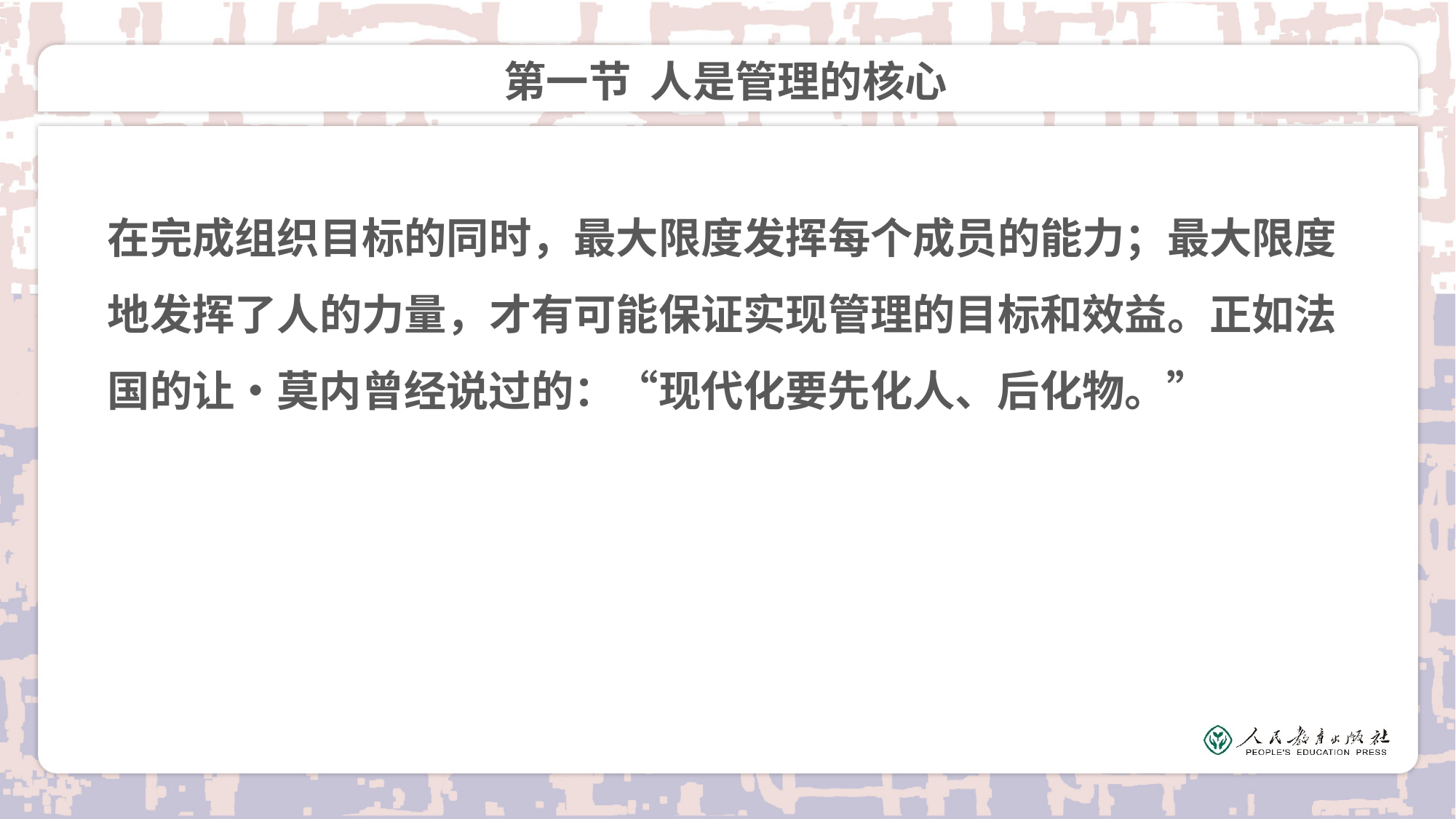

# 第一节  人是管理的核心
在完成组织目标的同时，最大限度发挥每个成员的能力；最大限度地发挥了人的力量，才有可能保证实现管理的目标和效益。正如法国的让•莫内曾经说过的：“现代化要先化人、后化物。”